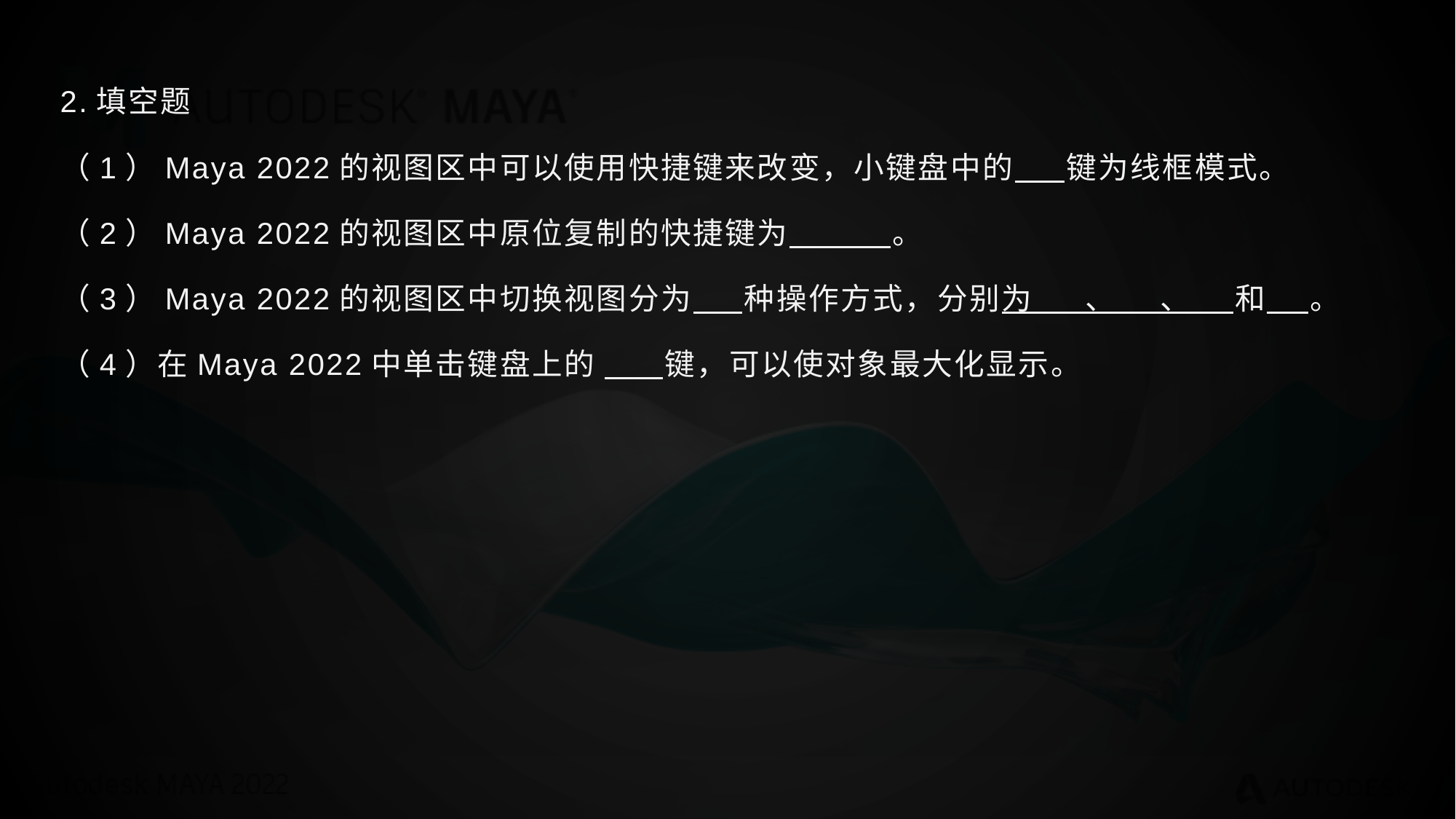

2.填空题
（1）Maya 2022的视图区中可以使用快捷键来改变，小键盘中的      键为线框模式。
（2）Maya 2022的视图区中原位复制的快捷键为            。
（3）Maya 2022的视图区中切换视图分为      种操作方式，分别为      、     、     和     。
（4）在Maya 2022中单击键盘上的        键，可以使对象最大化显示。